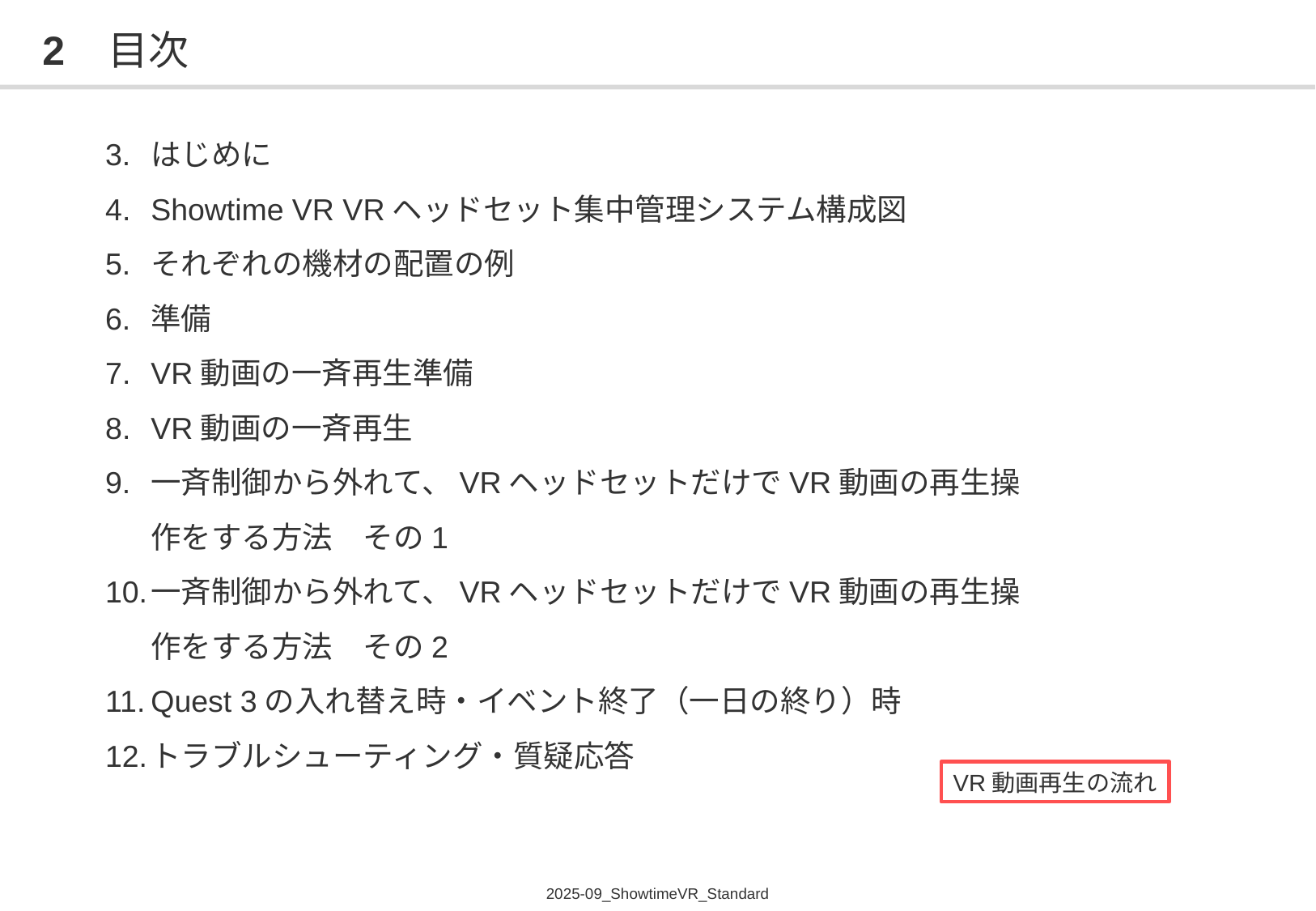

2
# 目次
はじめに
Showtime VR VRヘッドセット集中管理システム構成図
それぞれの機材の配置の例
準備
VR動画の一斉再生準備
VR動画の一斉再生
一斉制御から外れて、VRヘッドセットだけでVR動画の再生操作をする方法　その1
一斉制御から外れて、VRヘッドセットだけでVR動画の再生操作をする方法　その2
Quest 3の入れ替え時・イベント終了（一日の終り）時
トラブルシューティング・質疑応答
VR動画再生の流れ
2025-09_ShowtimeVR_Standard